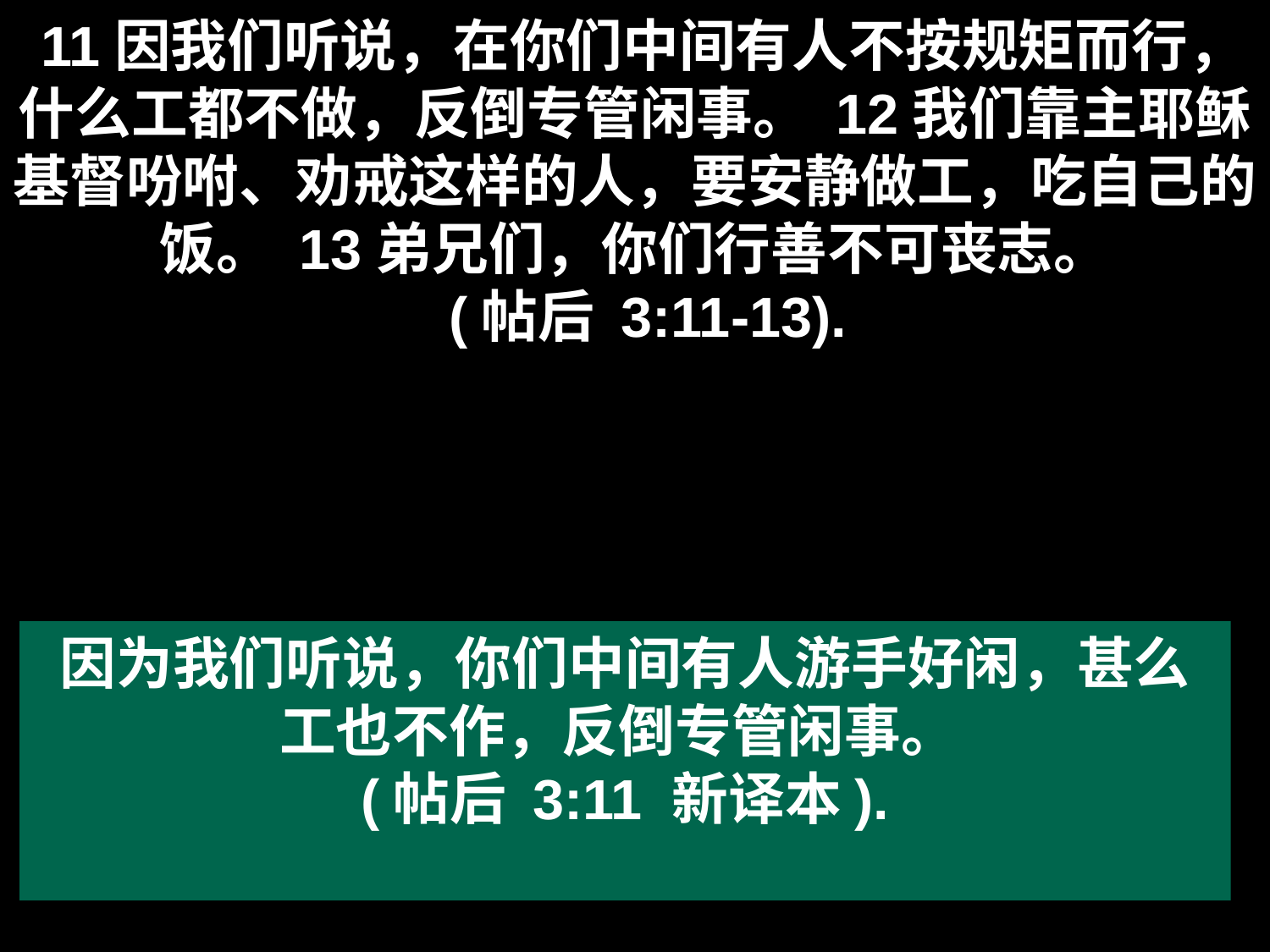

# 11因我们听说，在你们中间有人不按规矩而行，什么工都不做，反倒专管闲事。 12我们靠主耶稣基督吩咐、劝戒这样的人，要安静做工，吃自己的饭。 13弟兄们，你们行善不可丧志。 (帖后 3:11-13).

因为我们听说，你们中间有人游手好闲，甚么工也不作，反倒专管闲事。
(帖后 3:11 新译本).